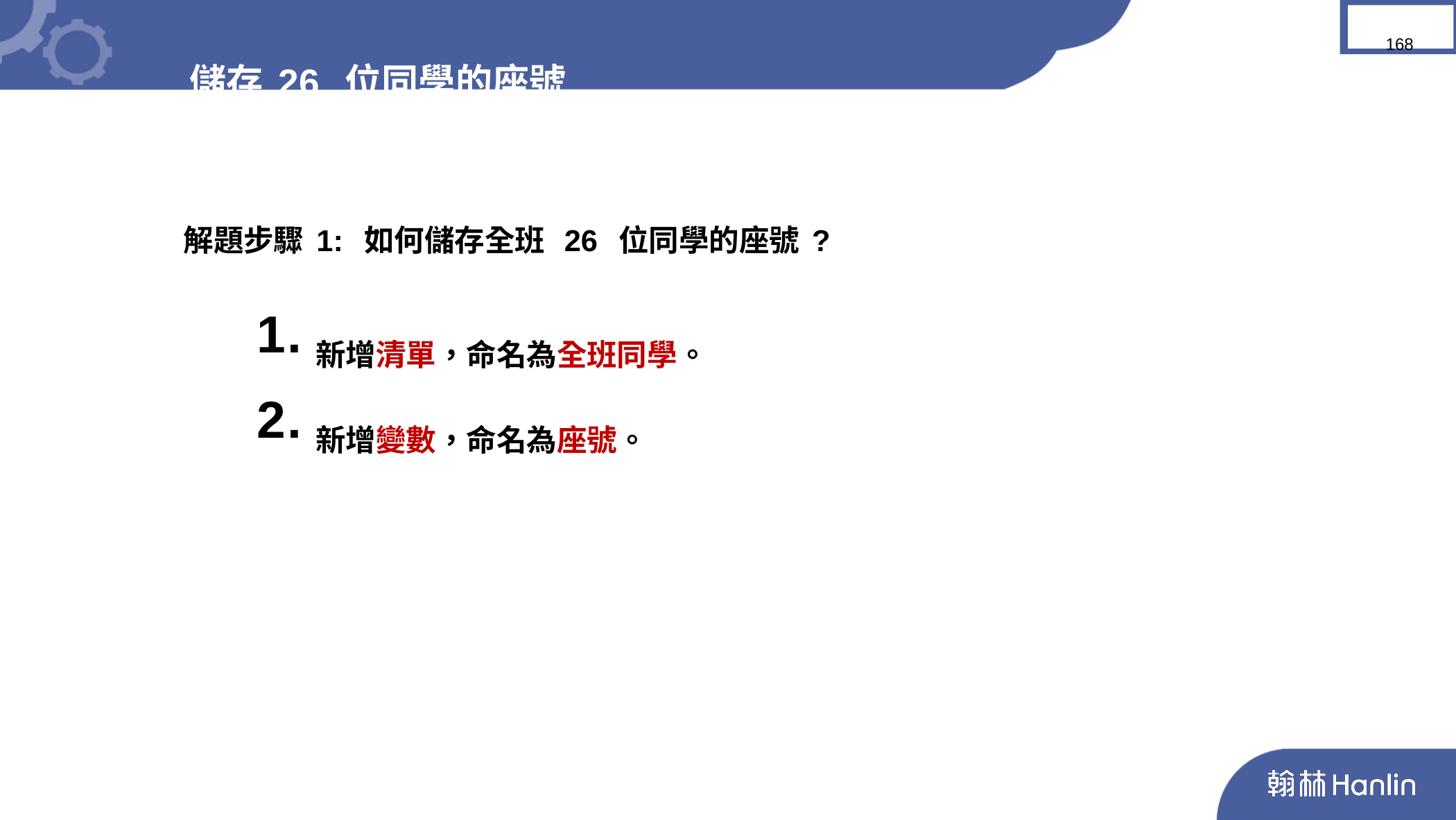

168
儲存26 位同學的座號
解題步驟1: 如何儲存全班 26 位同學的座號?
新增清單，命名為全班同學。
新增變數，命名為座號。